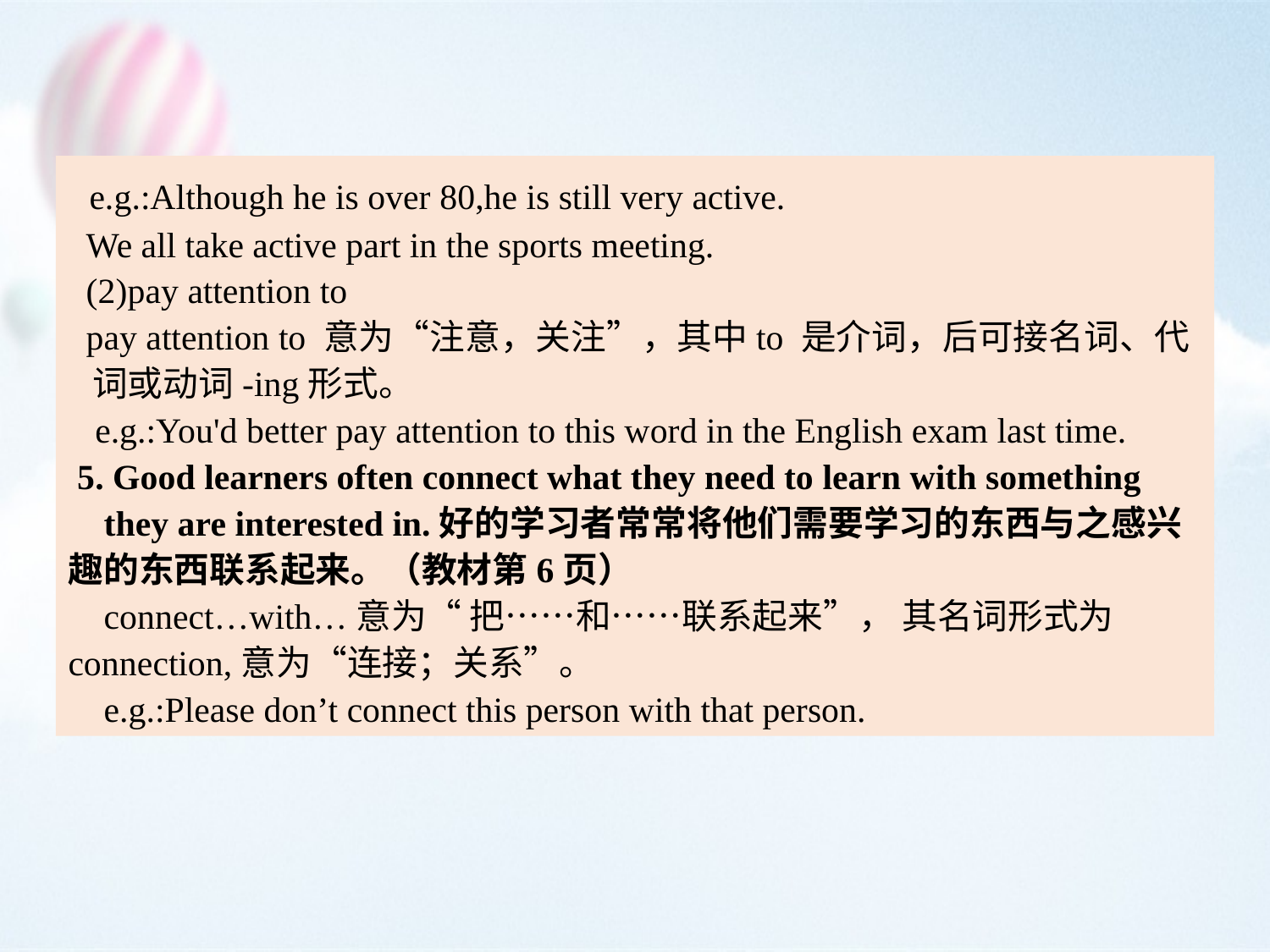

e.g.:Although he is over 80,he is still very active.
  We all take active part in the sports meeting.
  (2)pay attention to
  pay attention to 意为“注意，关注”，其中to 是介词，后可接名词、代
  词或动词-ing形式。
   e.g.:You'd better pay attention to this word in the English exam last time.
 5. Good learners often connect what they need to learn with something
    they are interested in.好的学习者常常将他们需要学习的东西与之感兴趣的东西联系起来。（教材第6页）
    connect…with…意为“ 把……和……联系起来”， 其名词形式为connection,意为“连接；关系”。
    e.g.:Please don’t connect this person with that person.